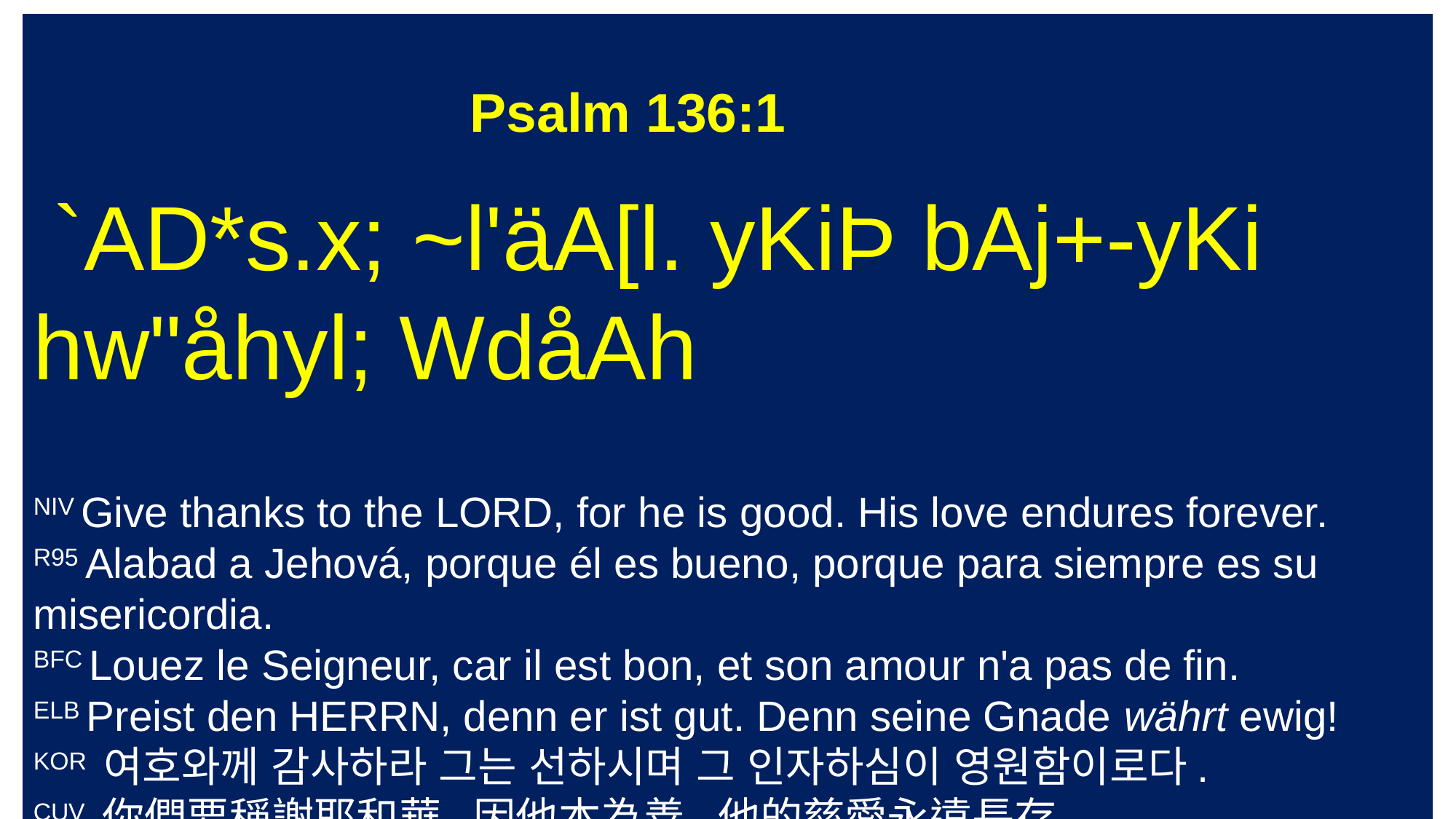

Psalm 136:1

 `AD*s.x; ~l'äA[l. yKiÞ bAj+-yKi hw"åhyl; WdåAh

NIV Give thanks to the LORD, for he is good. His love endures forever.
R95 Alabad a Jehová, porque él es bueno, porque para siempre es su misericordia.
BFC Louez le Seigneur, car il est bon, et son amour n'a pas de fin.
ELB Preist den HERRN, denn er ist gut. Denn seine Gnade währt ewig!
KOR 여호와께 감사하라 그는 선하시며 그 인자하심이 영원함이로다.
CUV 你們要稱謝耶和華,因他本為善.他的慈愛永遠長存.